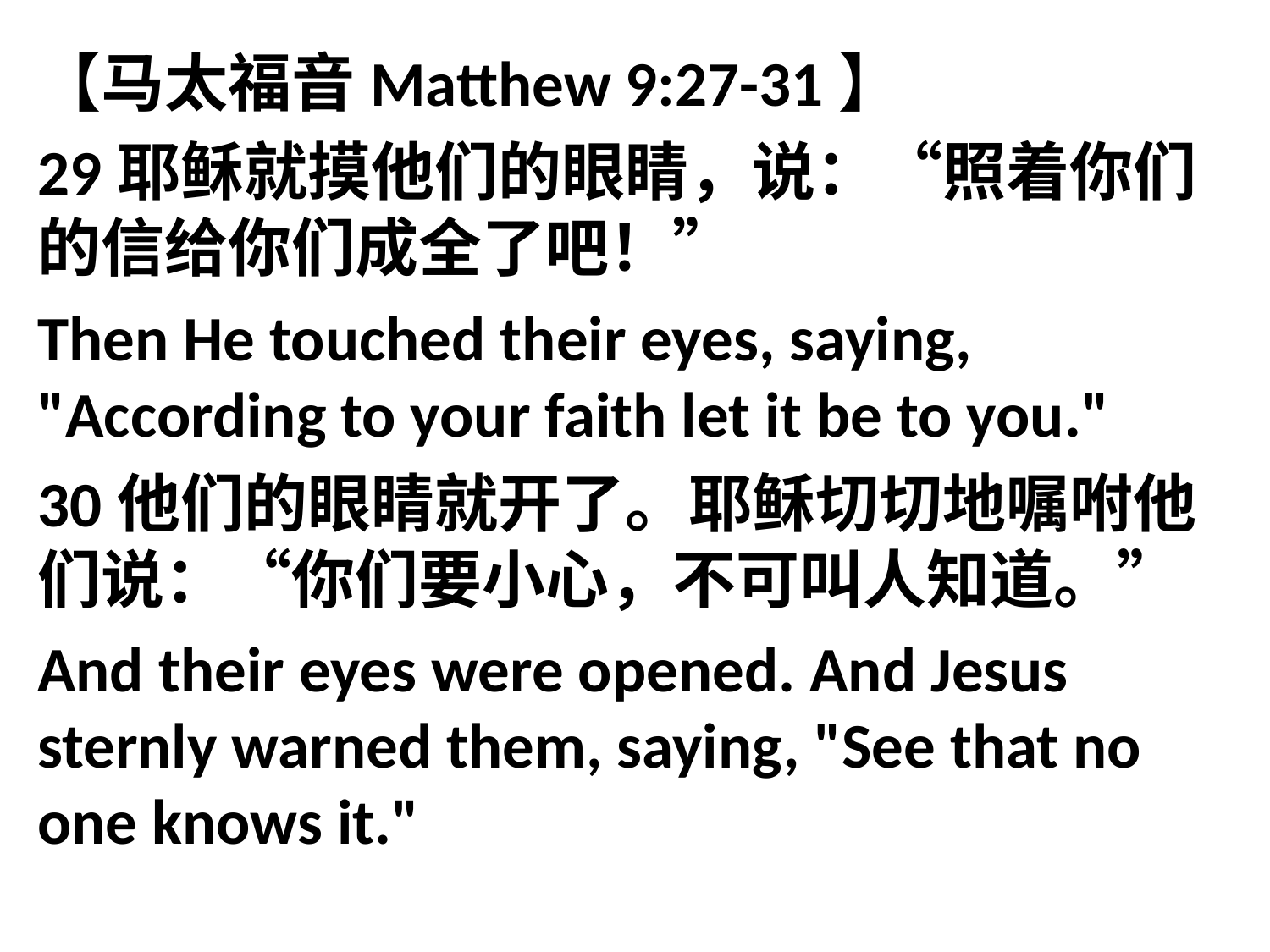

【马太福音Matthew 9:27-31】
29耶稣就摸他们的眼睛，说：“照着你们的信给你们成全了吧！”
Then He touched their eyes, saying, "According to your faith let it be to you."
30他们的眼睛就开了。耶稣切切地嘱咐他们说：“你们要小心，不可叫人知道。”
And their eyes were opened. And Jesus sternly warned them, saying, "See that no one knows it."